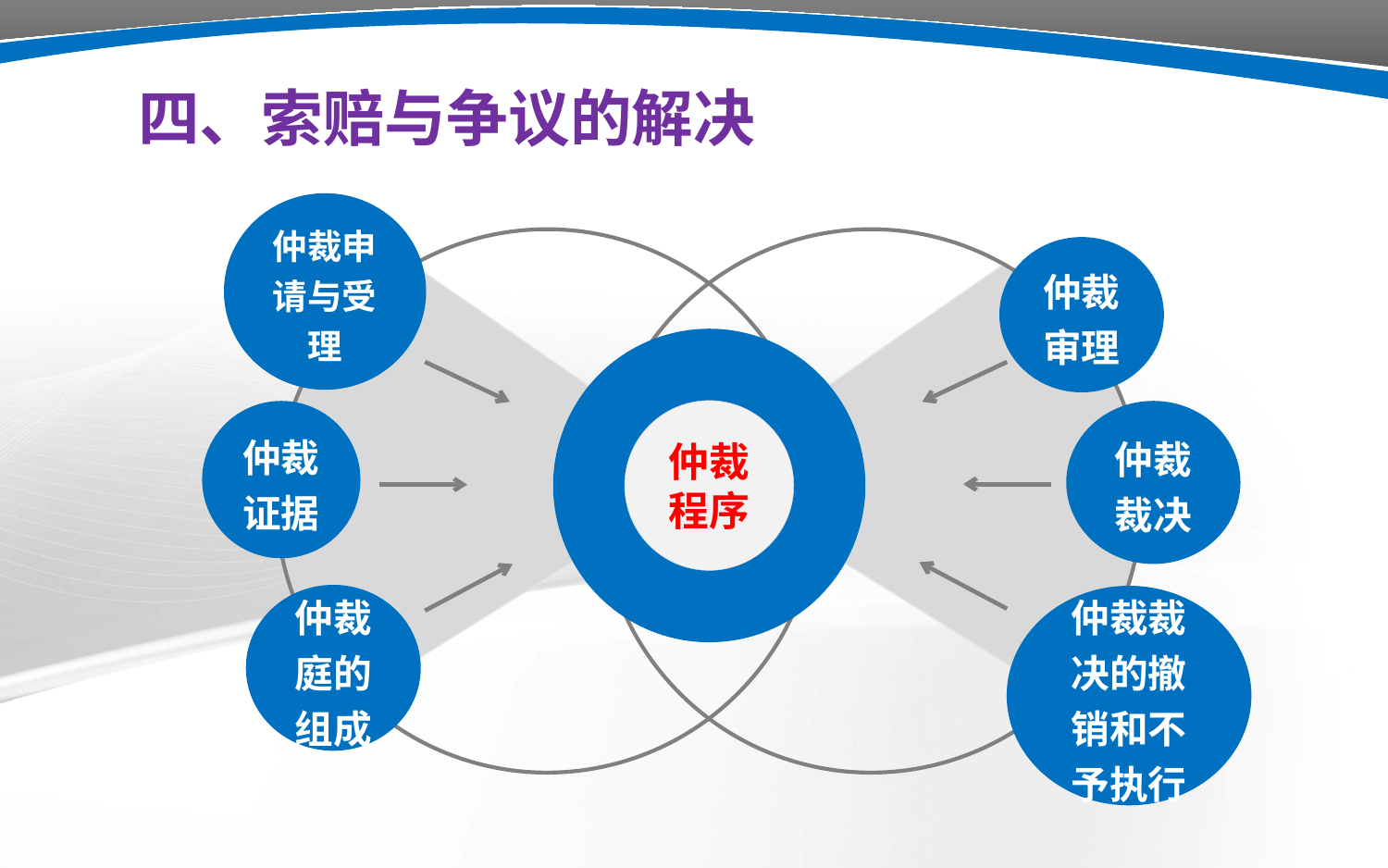

四、索赔与争议的解决
仲裁申请与受理

仲裁审理

仲裁程序
仲裁证据
仲裁裁决
仲裁庭的组成
仲裁裁决的撤销和不予执行